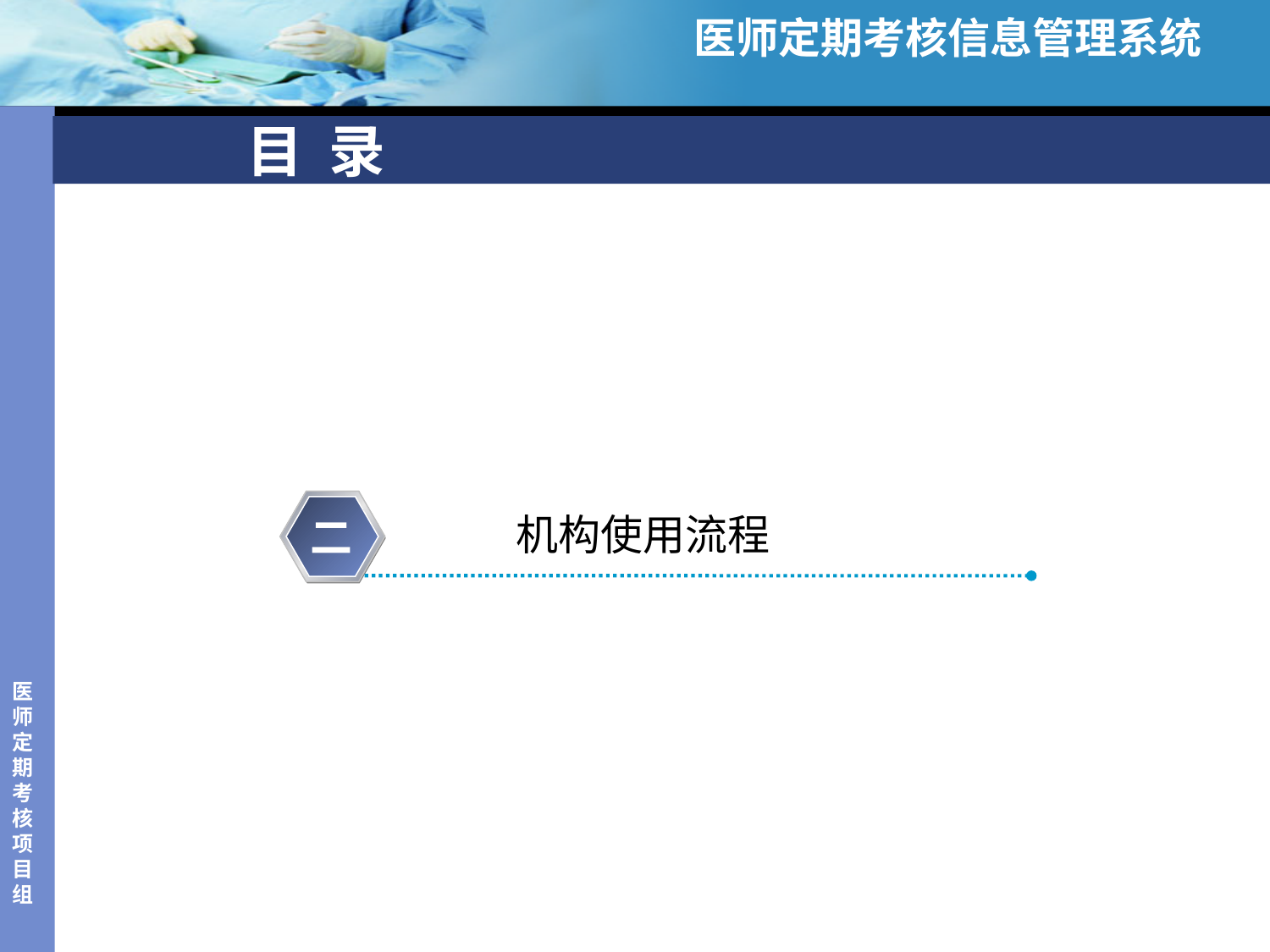

医师定期考核信息管理系统
# 目  录

机构使用流程
二

8